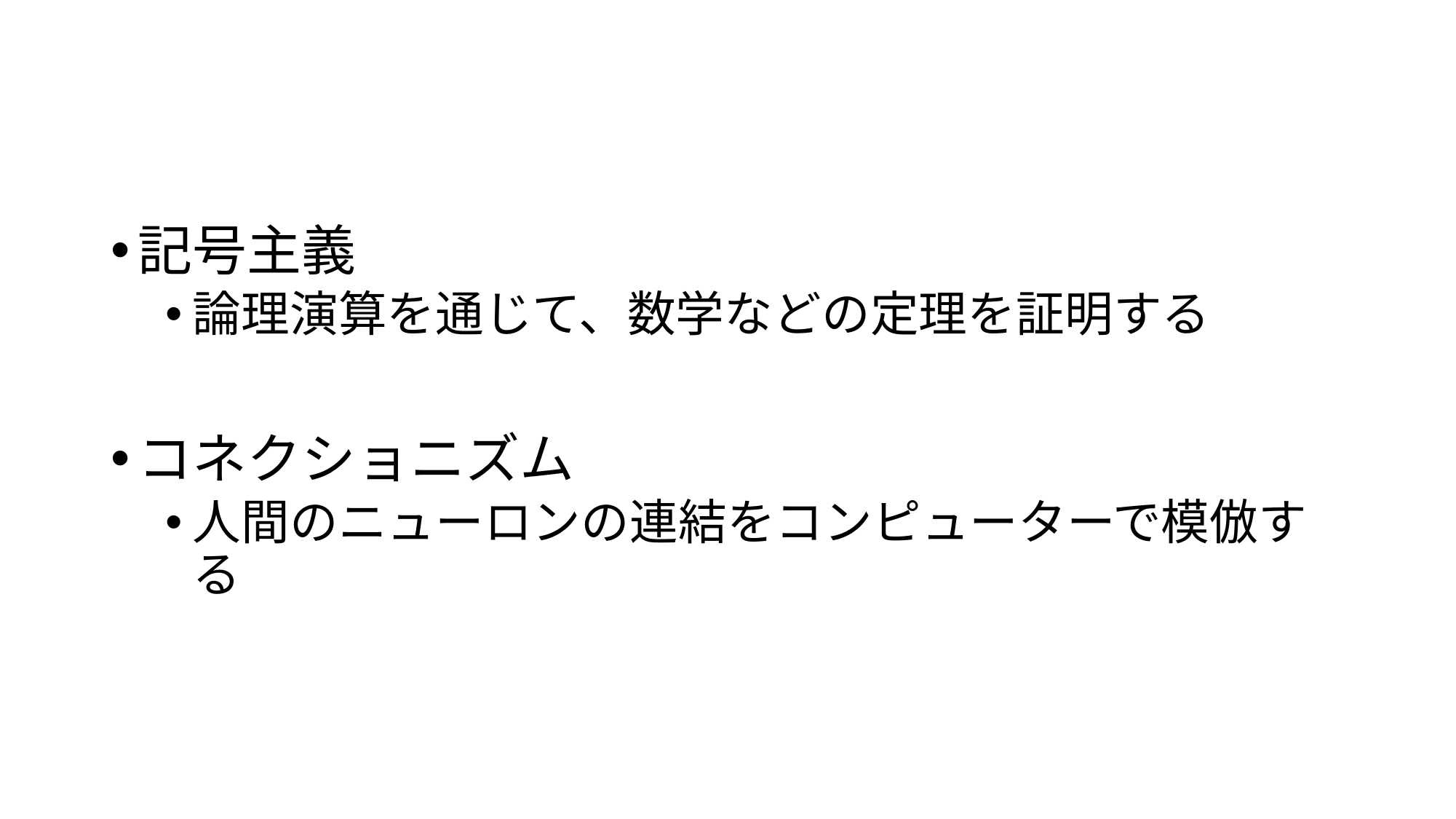

#
記号主義
論理演算を通じて、数学などの定理を証明する

コネクショニズム
人間のニューロンの連結をコンピューターで模倣する